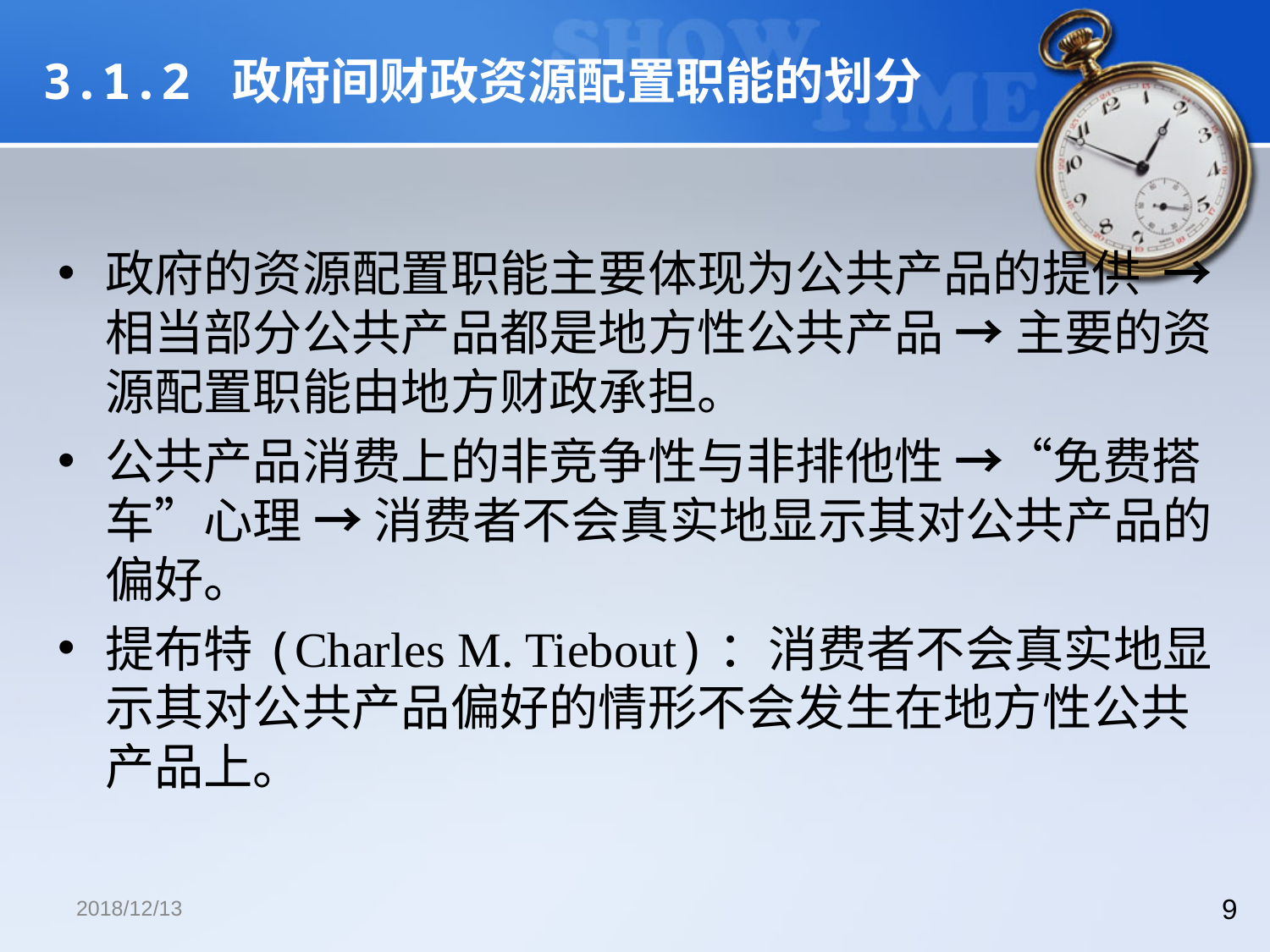

# 3.1.2 政府间财政资源配置职能的划分
政府的资源配置职能主要体现为公共产品的提供  → 相当部分公共产品都是地方性公共产品 → 主要的资源配置职能由地方财政承担。
公共产品消费上的非竞争性与非排他性 →“免费搭车”心理 → 消费者不会真实地显示其对公共产品的偏好。
提布特(Charles M. Tiebout)：消费者不会真实地显示其对公共产品偏好的情形不会发生在地方性公共产品上。
2018/12/13
9